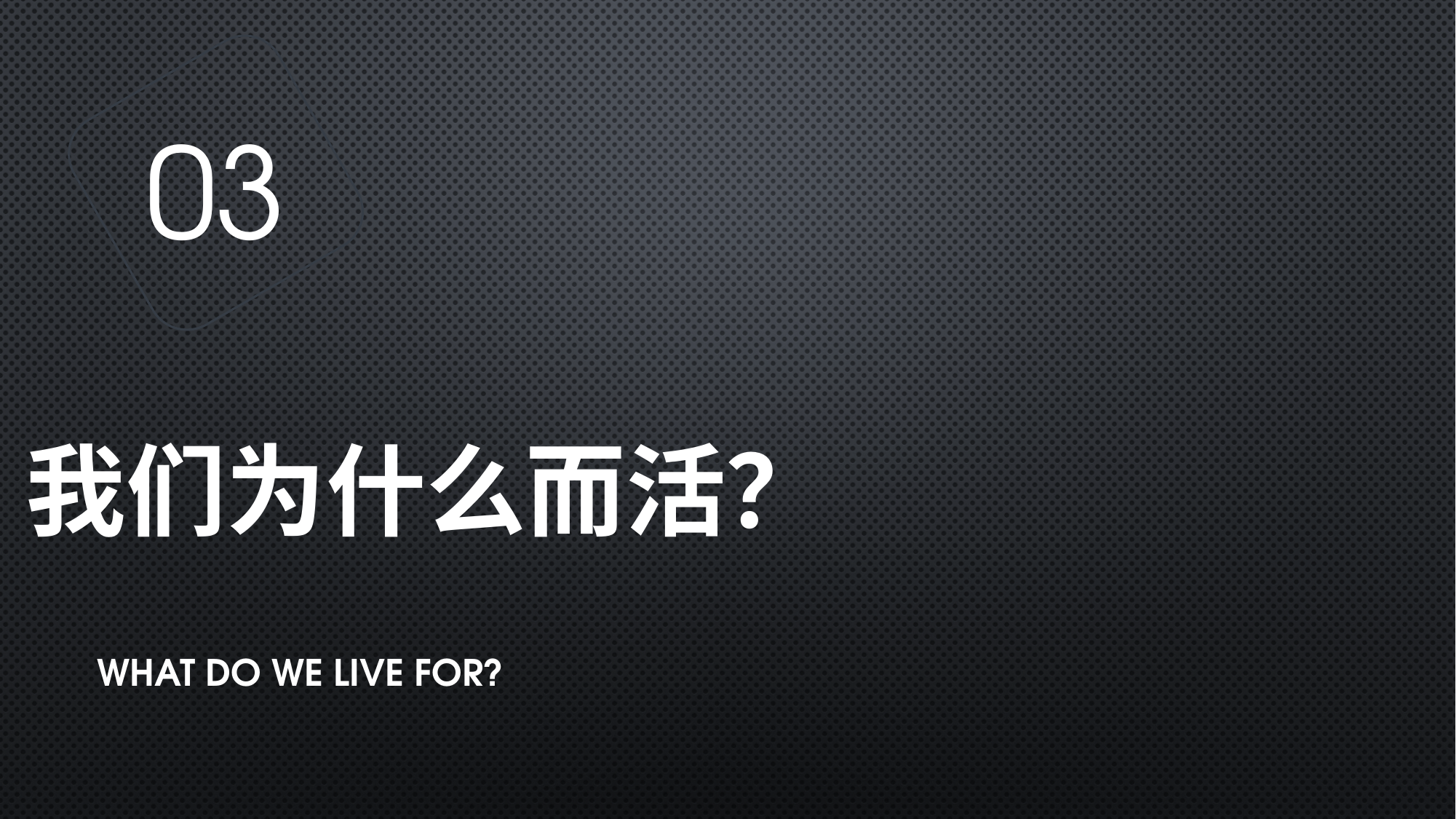

03
# 我们为什么而活？
 What do we live for?